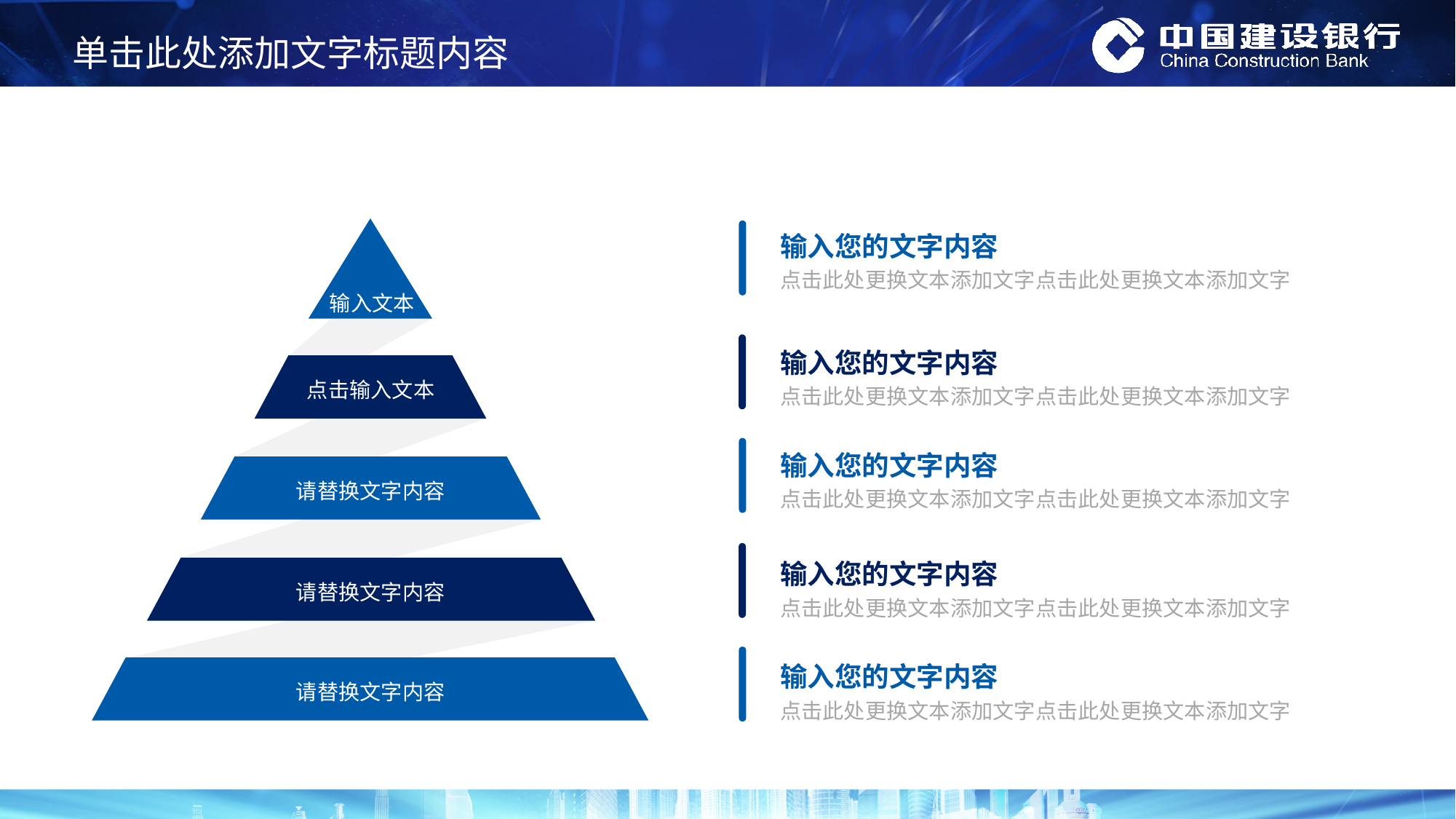

输入您的文字内容
点击此处更换文本添加文字点击此处更换文本添加文字

输入文本

点击输入文本

请替换文字内容

请替换文字内容

请替换文字内容
输入您的文字内容
点击此处更换文本添加文字点击此处更换文本添加文字

输入您的文字内容
点击此处更换文本添加文字点击此处更换文本添加文字

输入您的文字内容
点击此处更换文本添加文字点击此处更换文本添加文字

输入您的文字内容
点击此处更换文本添加文字点击此处更换文本添加文字